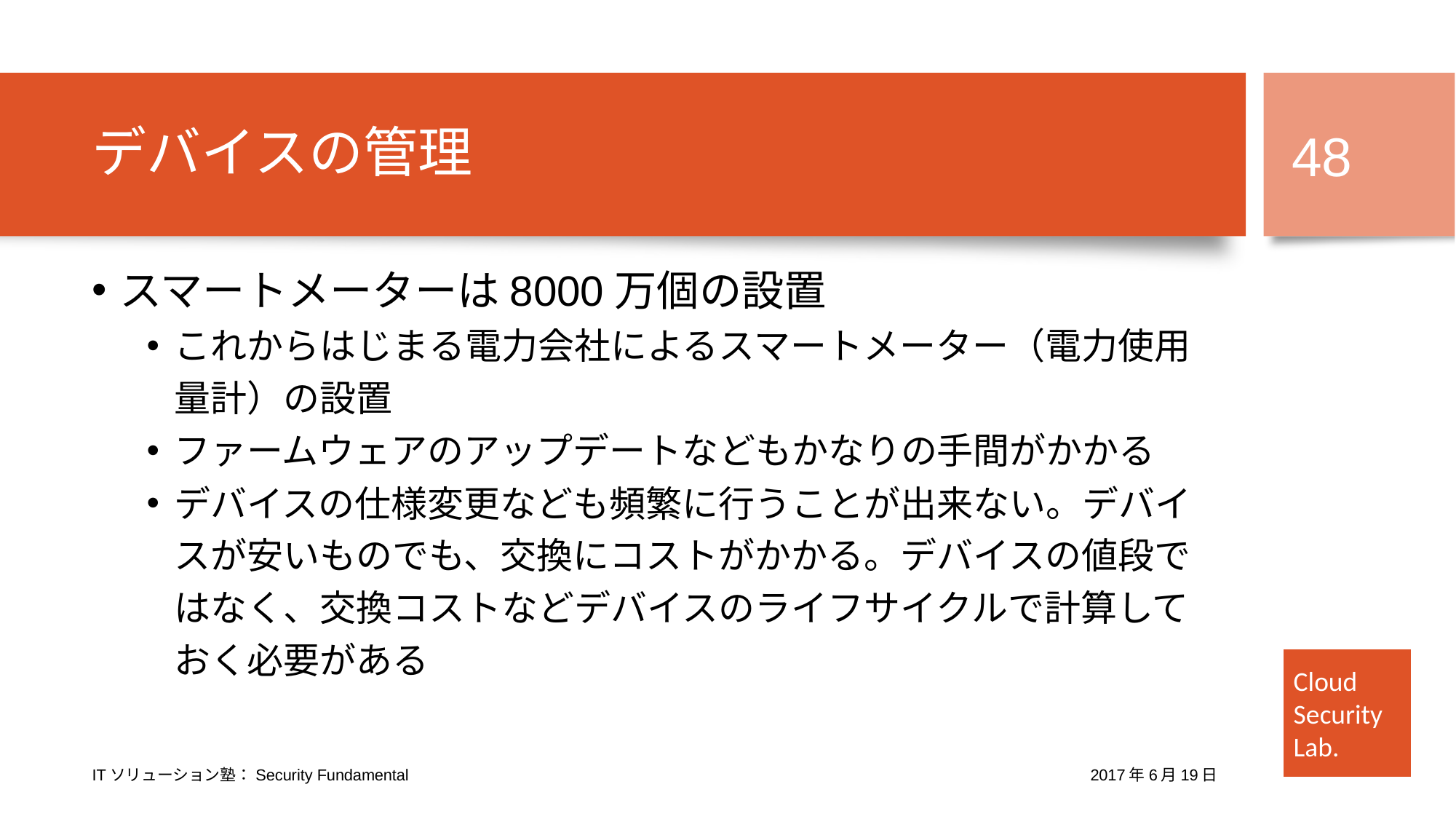

# デバイスの管理
48
スマートメーターは8000万個の設置
これからはじまる電力会社によるスマートメーター（電力使用量計）の設置
ファームウェアのアップデートなどもかなりの手間がかかる
デバイスの仕様変更なども頻繁に行うことが出来ない。デバイスが安いものでも、交換にコストがかかる。デバイスの値段ではなく、交換コストなどデバイスのライフサイクルで計算しておく必要がある

2017年6月19日
ITソリューション塾：Security Fundamental